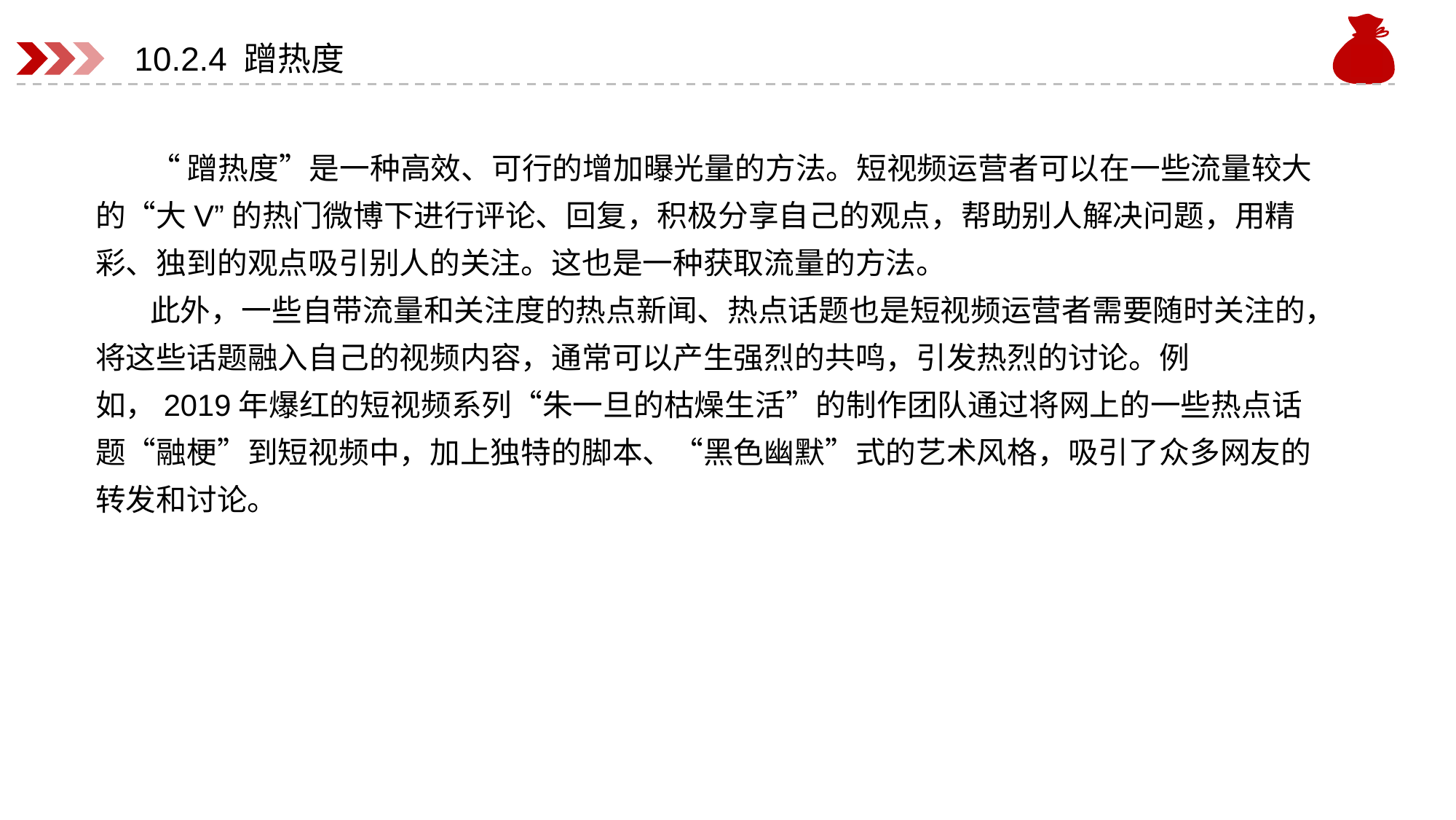

# 10.2.4 蹭热度
13
“蹭热度”是一种高效、可行的增加曝光量的方法。短视频运营者可以在一些流量较大的“大V”的热门微博下进行评论、回复，积极分享自己的观点，帮助别人解决问题，用精彩、独到的观点吸引别人的关注。这也是一种获取流量的方法。
此外，一些自带流量和关注度的热点新闻、热点话题也是短视频运营者需要随时关注的，将这些话题融入自己的视频内容，通常可以产生强烈的共鸣，引发热烈的讨论。例如，2019年爆红的短视频系列“朱一旦的枯燥生活”的制作团队通过将网上的一些热点话题“融梗”到短视频中，加上独特的脚本、“黑色幽默”式的艺术风格，吸引了众多网友的转发和讨论。